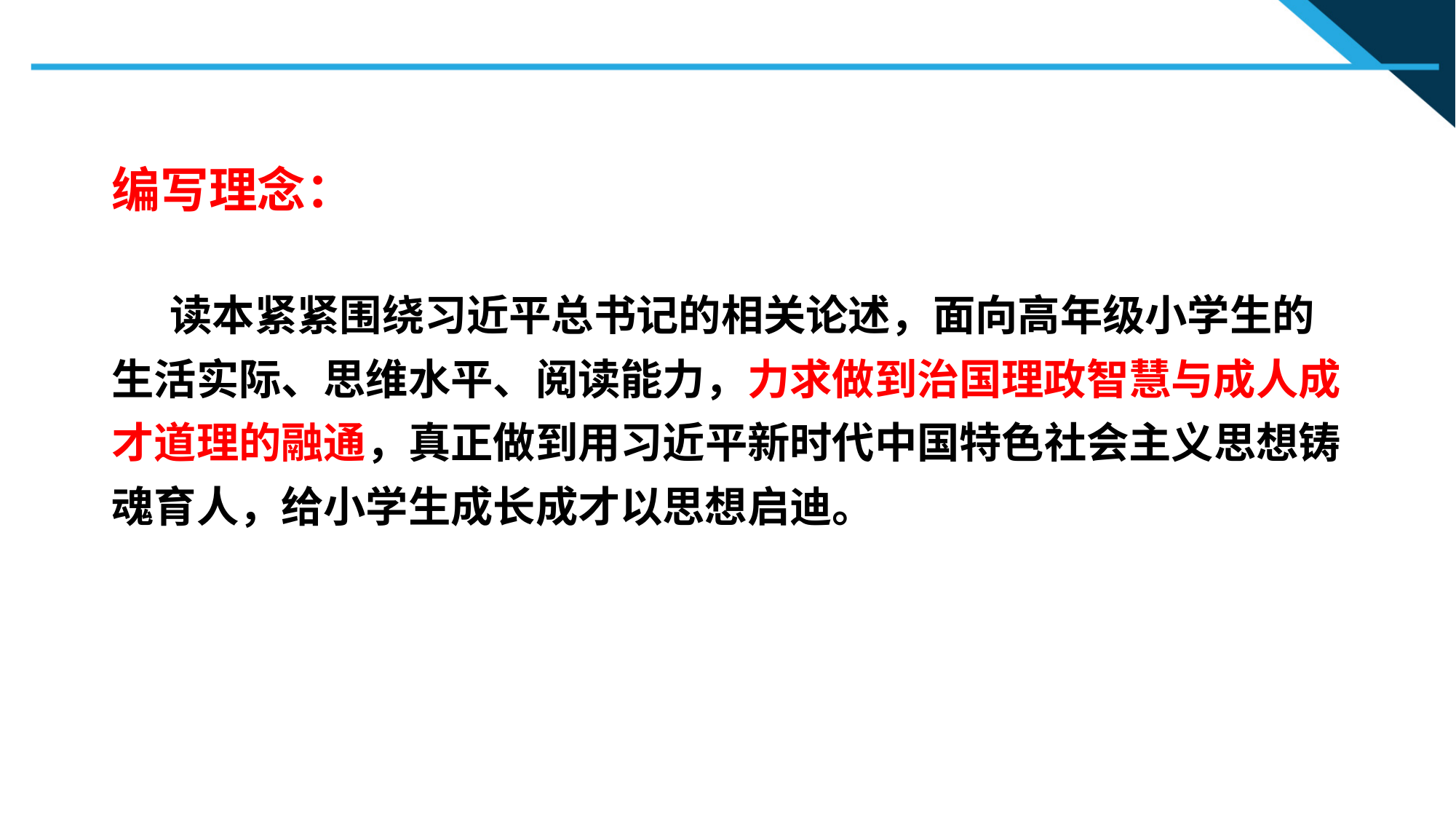

编写理念：

     读本紧紧围绕习近平总书记的相关论述，面向高年级小学生的生活实际、思维水平、阅读能力，力求做到治国理政智慧与成人成才道理的融通，真正做到用习近平新时代中国特色社会主义思想铸魂育人，给小学生成长成才以思想启迪。